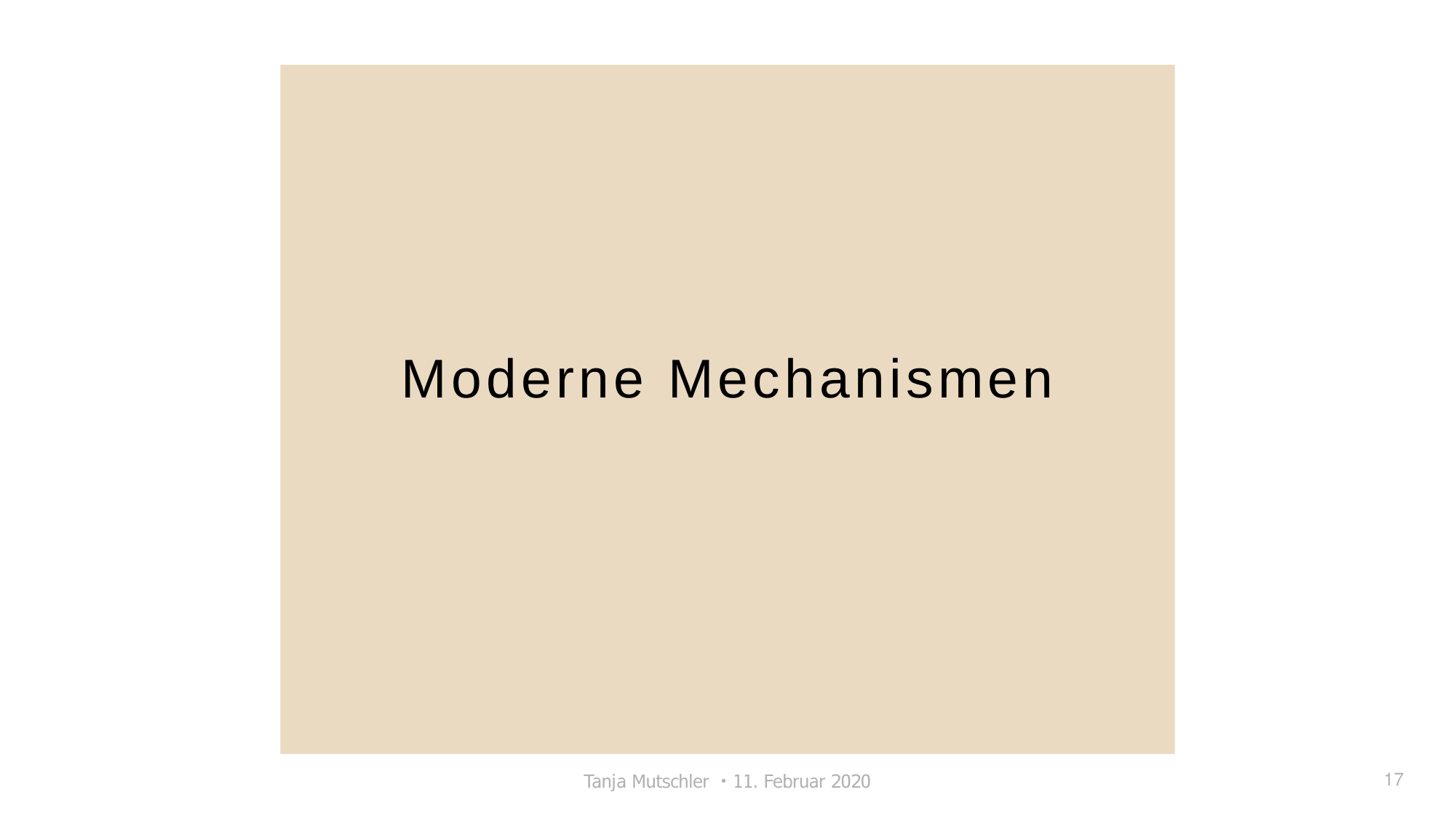

Moderne Mechanismen
Tanja Mutschler ・11. Februar 2020
17